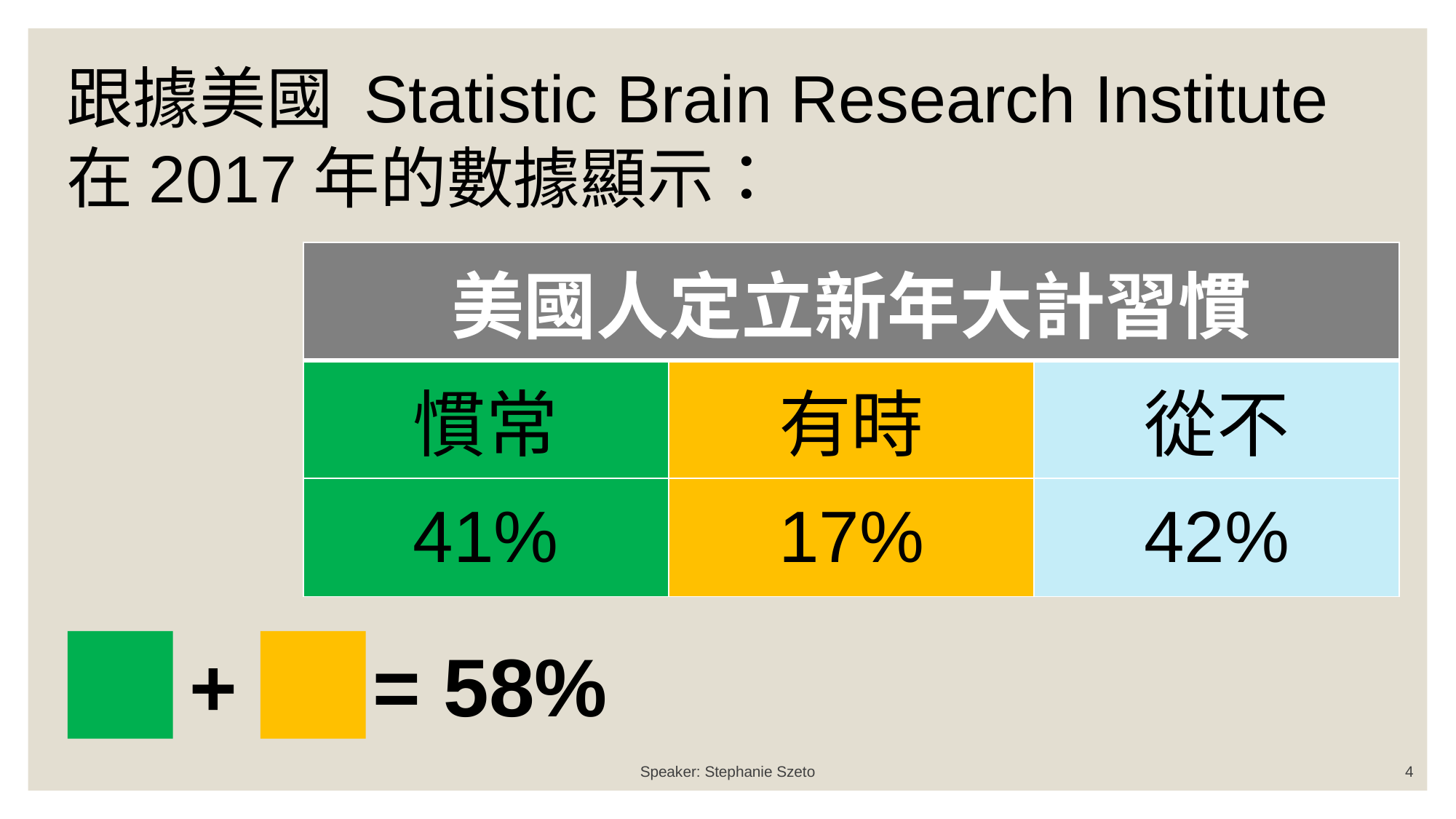

跟據美國 Statistic Brain Research Institute 在2017年的數據顯示：
| 美國人定立新年大計習慣 |  |  |
| --- | --- | --- |
| 慣常 | 有時 | 從不 |
| 41% | 17% | 42% |
+      = 58%

Speaker: Stephanie Szeto
4